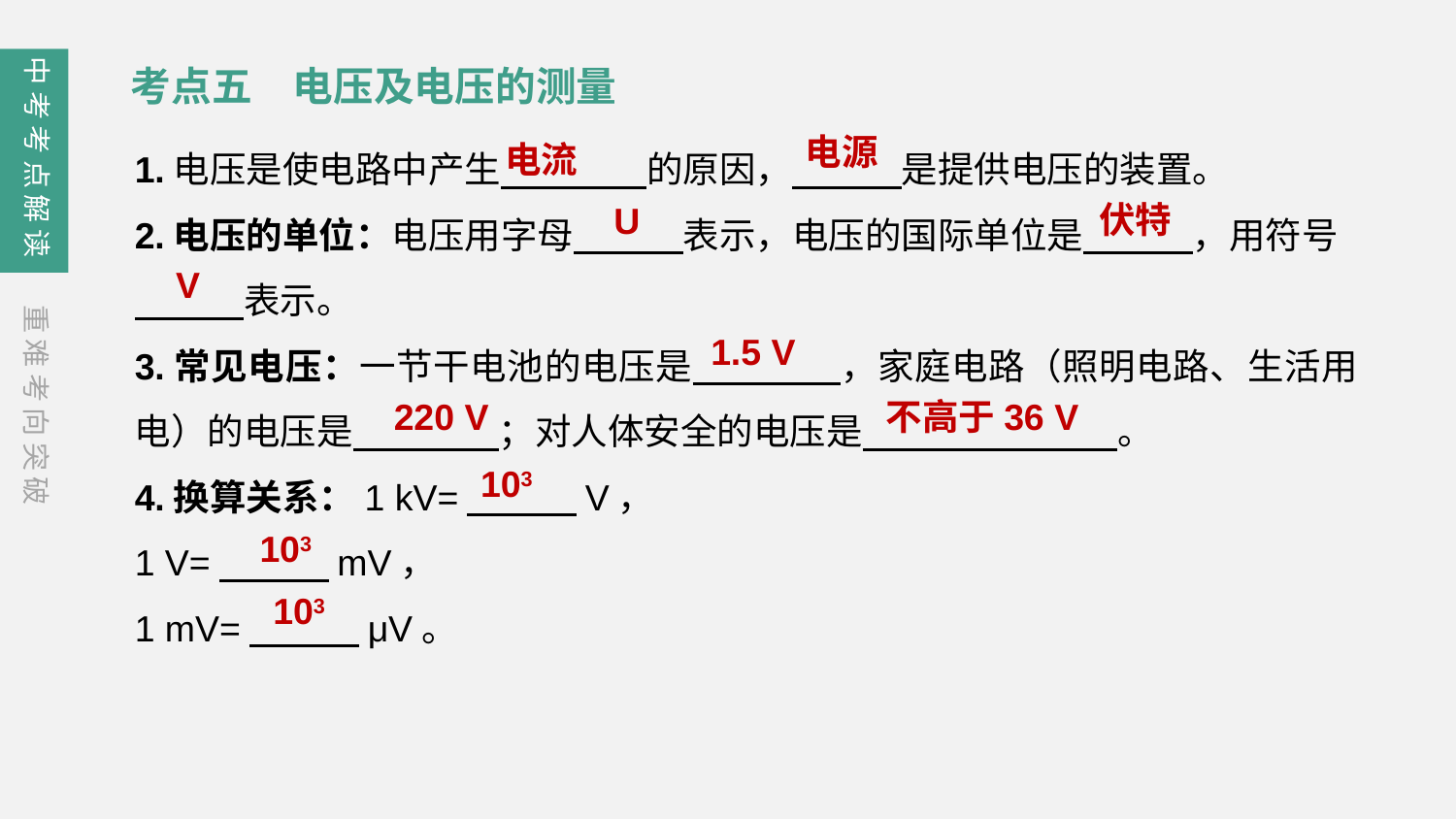

考点五　电压及电压的测量
中考考点解读

电流
1.电压是使电路中产生　　　　的原因，　　　是提供电压的装置。
2.电压的单位：电压用字母　　　表示，电压的国际单位是　　　，用符号
　　　表示。
3.常见电压：一节干电池的电压是　　　　，家庭电路（照明电路、生活用电）的电压是　　　　；对人体安全的电压是　　　　　　　。
4.换算关系：1 kV=　　　V，
1 V=　　　mV，
1 mV=　　　μV。
电源
伏特
U
V
重难考向突破
1.5 V
220 V
不高于36 V
103
103
103